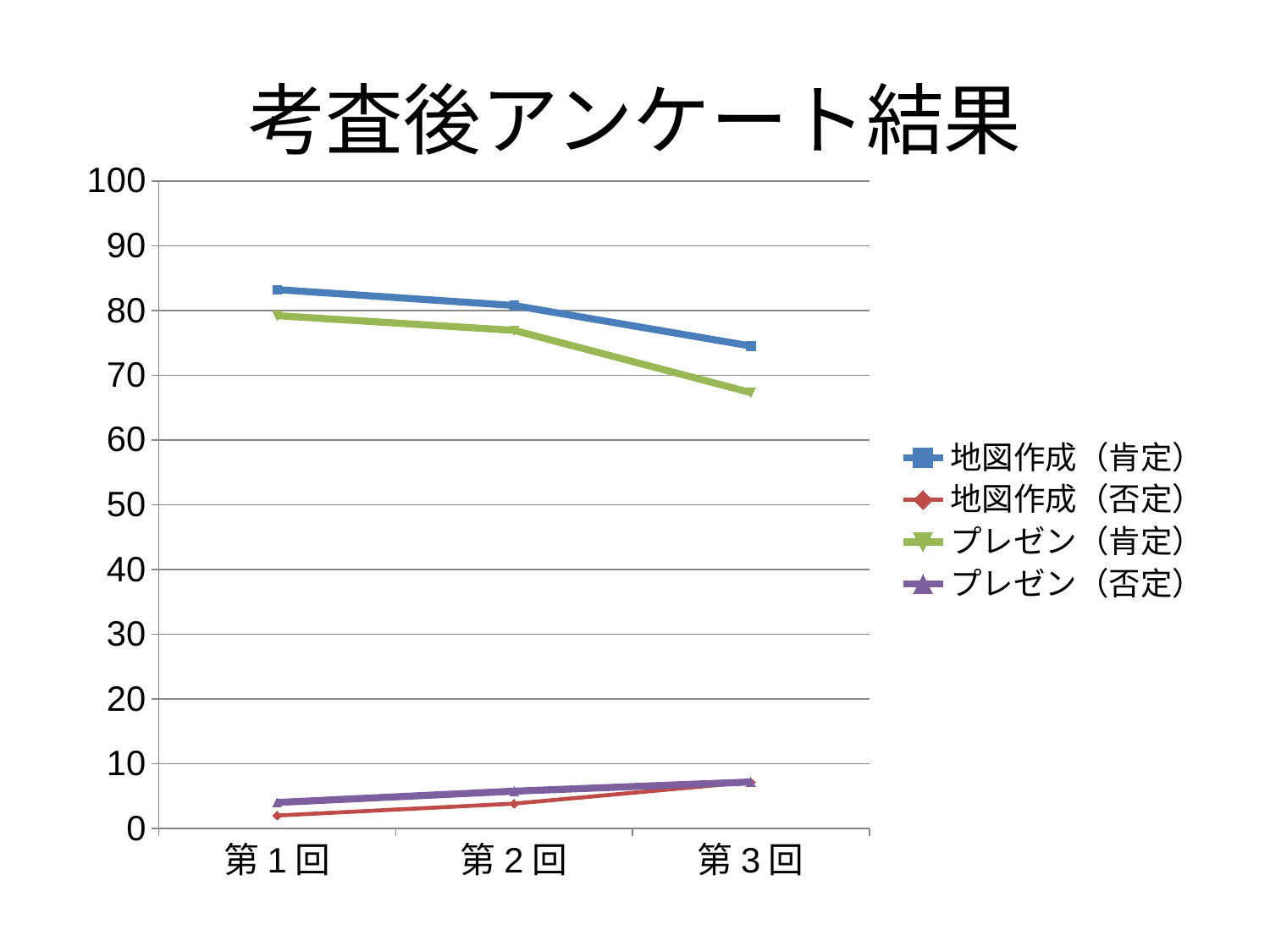

# 考査後アンケート結果

### Chart

| Category | 地図作成（肯定） | 地図作成（否定） | プレゼン（肯定） | プレゼン（否定） |
|---|---|---|---|---|
| 第1回 | 83.22147651006712 | 2.013422818791946 | 79.19463087248322 | 4.026845637583892 |
| 第2回 | 80.76923076923077 | 3.8461538461538463 | 76.92307692307693 | 5.769230769230769 |
| 第3回 | 74.50980392156863 | 7.18954248366013 | 67.3202614379085 | 7.18954248366013 |